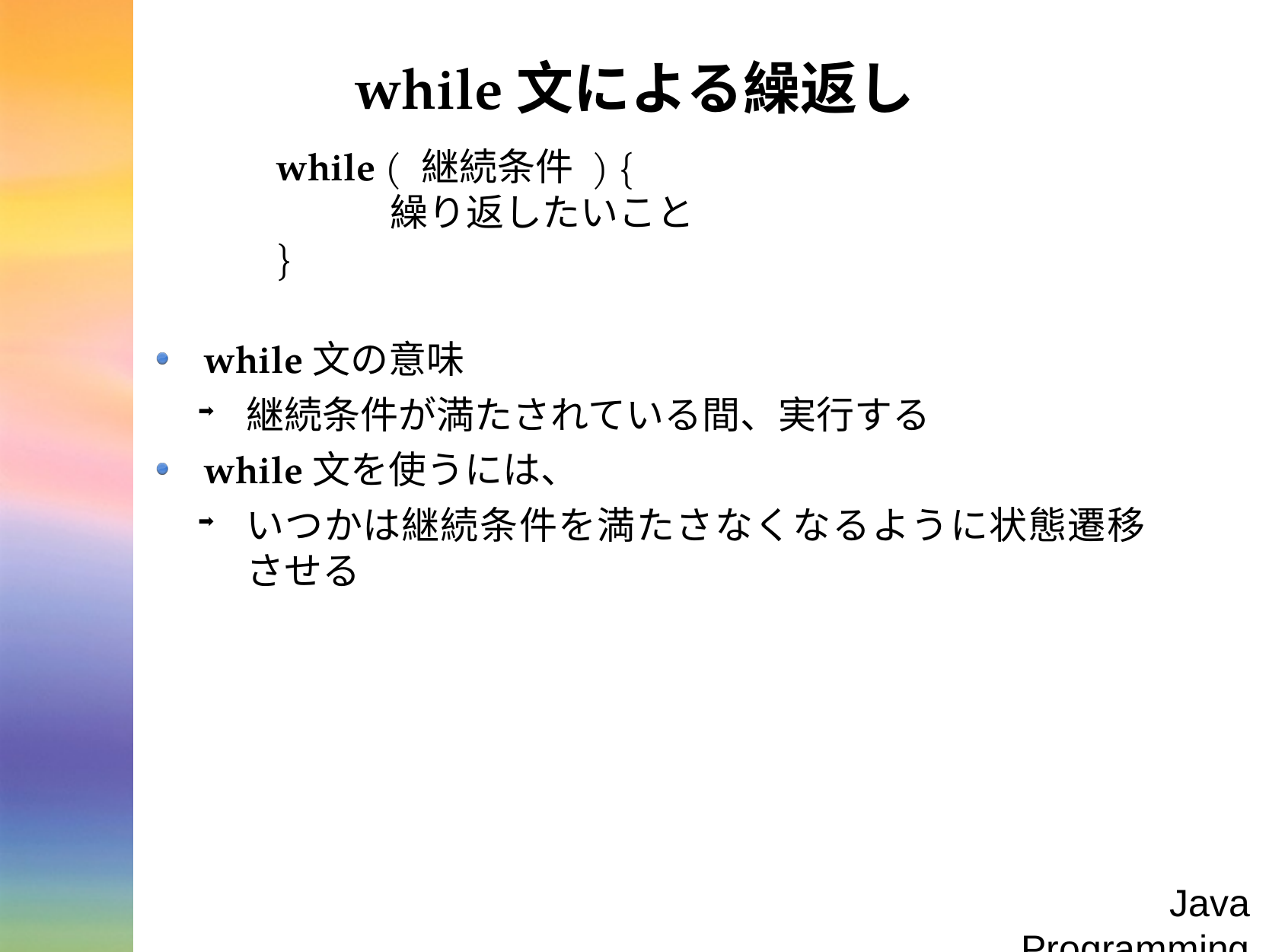

# while文による繰返し
while ( 継続条件 ) {
	繰り返したいこと
}

while文の意味
継続条件が満たされている間、実行する
while文を使うには、
いつかは継続条件を満たさなくなるように状態遷移させる